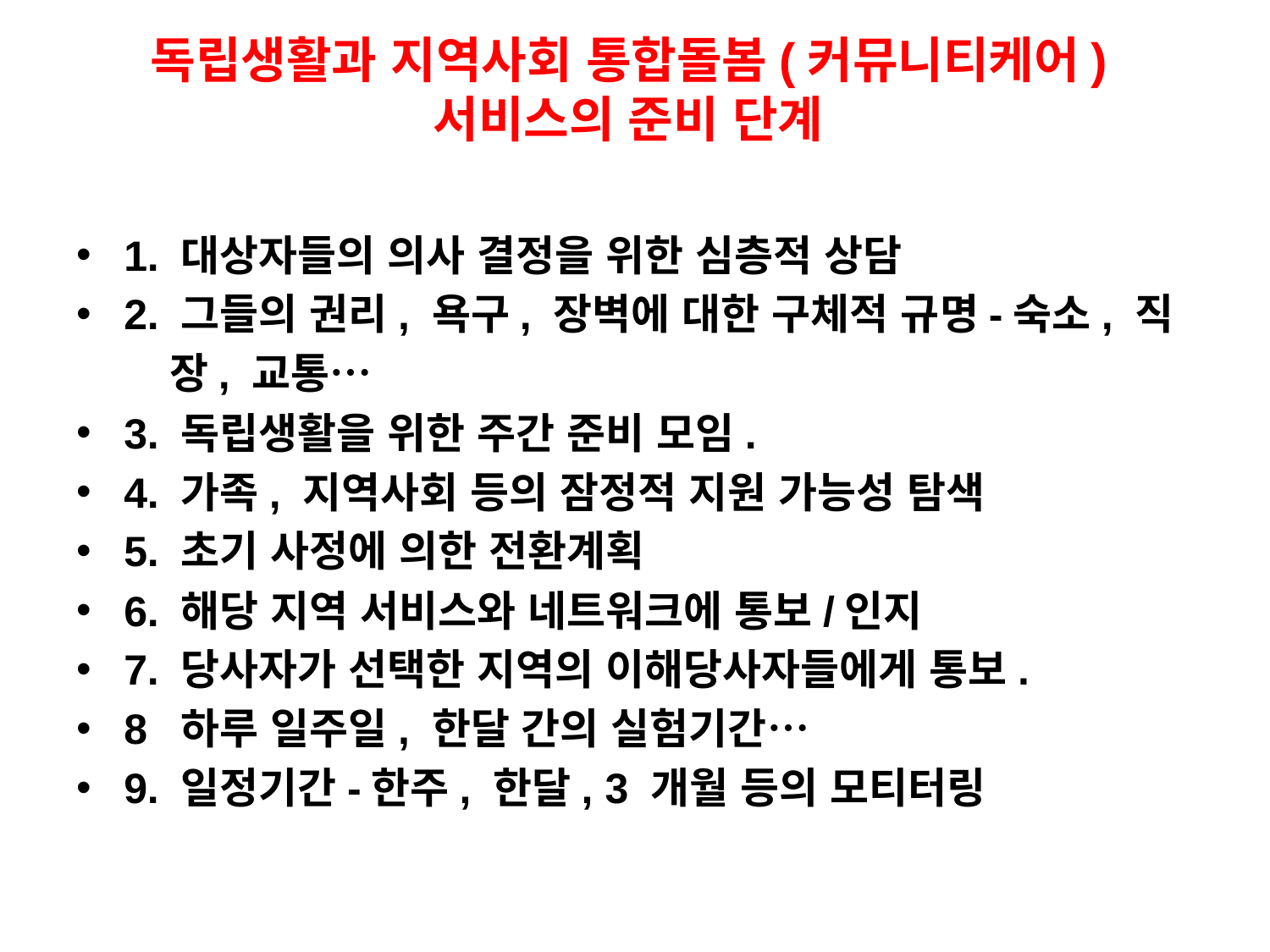

# 독립생활과 지역사회 통합돌봄(커뮤니티케어)서비스의 준비 단계
1. 대상자들의 의사 결정을 위한 심층적 상담
2. 그들의 권리, 욕구, 장벽에 대한 구체적 규명-숙소, 직
       장, 교통…
3. 독립생활을 위한 주간 준비 모임.
4. 가족, 지역사회 등의 잠정적 지원 가능성 탐색
5. 초기 사정에 의한 전환계획
6. 해당 지역 서비스와 네트워크에 통보/인지
7. 당사자가 선택한 지역의 이해당사자들에게 통보.
8  하루 일주일, 한달 간의 실험기간…
9. 일정기간-한주, 한달, 3 개월 등의 모티터링